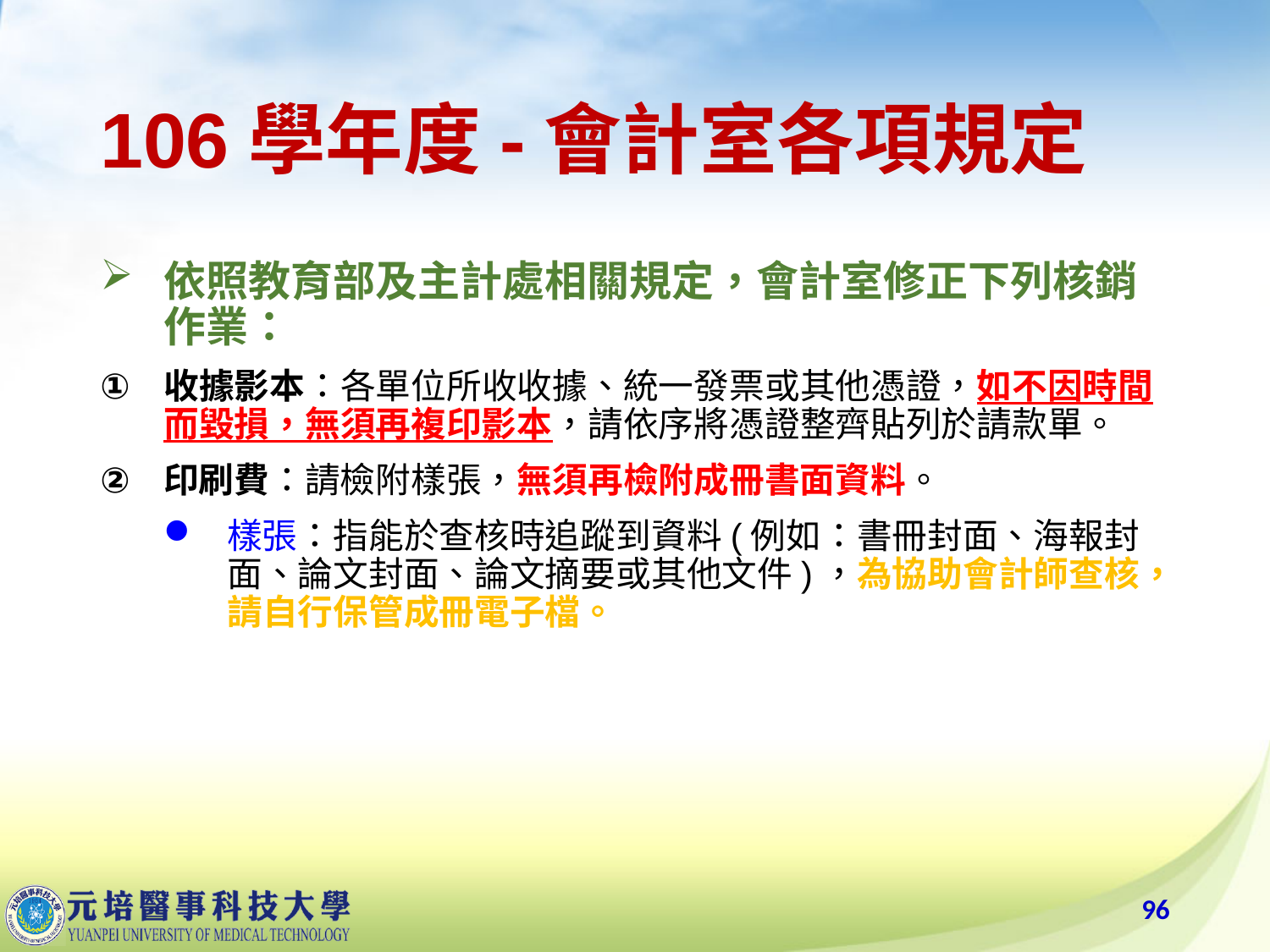

# 106學年度-會計室各項規定
依照教育部及主計處相關規定，會計室修正下列核銷作業：
收據影本：各單位所收收據、統一發票或其他憑證，如不因時間而毀損，無須再複印影本，請依序將憑證整齊貼列於請款單。
印刷費：請檢附樣張，無須再檢附成冊書面資料。
樣張：指能於查核時追蹤到資料(例如：書冊封面、海報封面、論文封面、論文摘要或其他文件)，為協助會計師查核，請自行保管成冊電子檔。

96